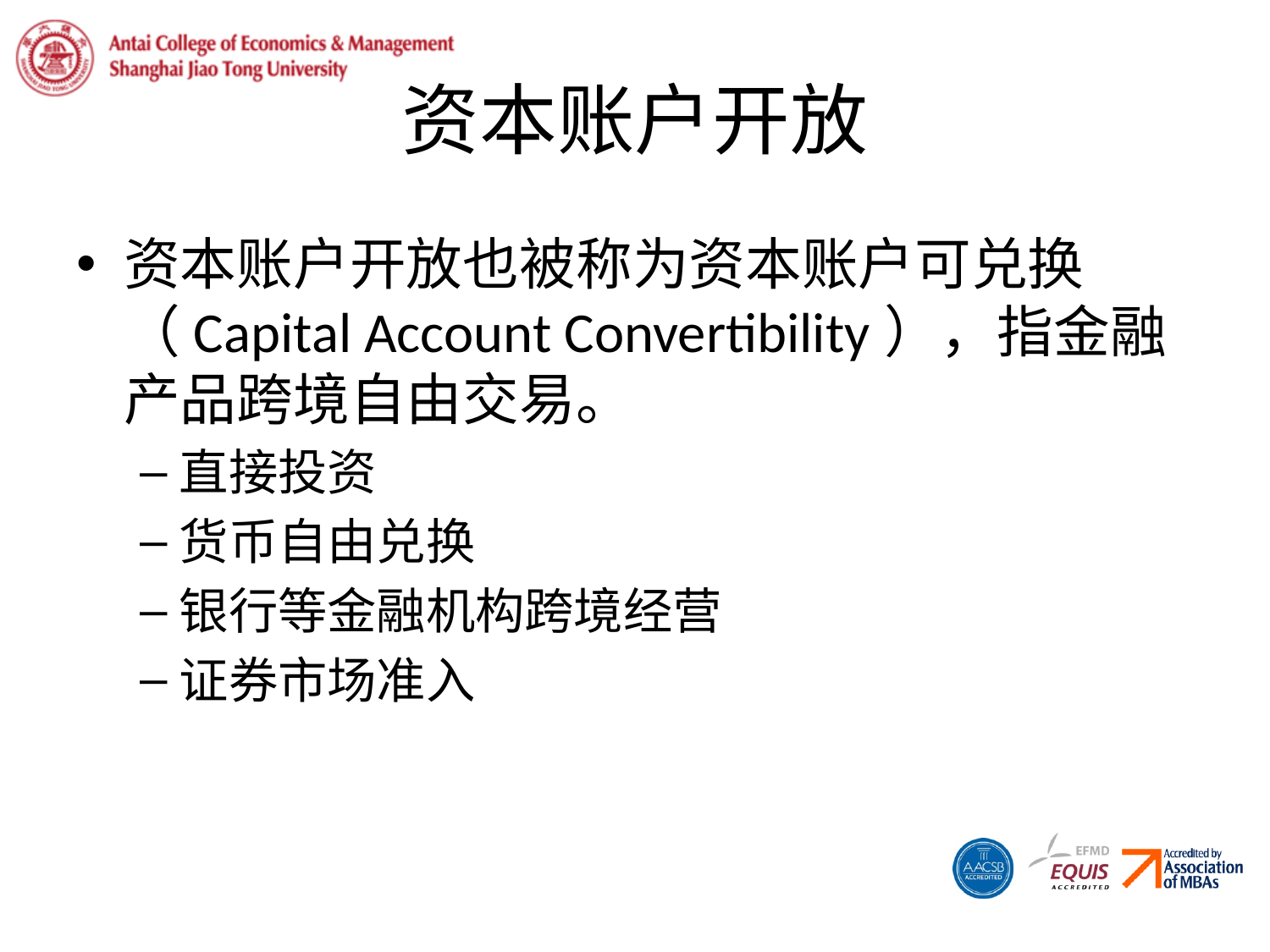

# 资本账户开放
资本账户开放也被称为资本账户可兑换（Capital Account Convertibility），指金融产品跨境自由交易。
直接投资
货币自由兑换
银行等金融机构跨境经营
证券市场准入